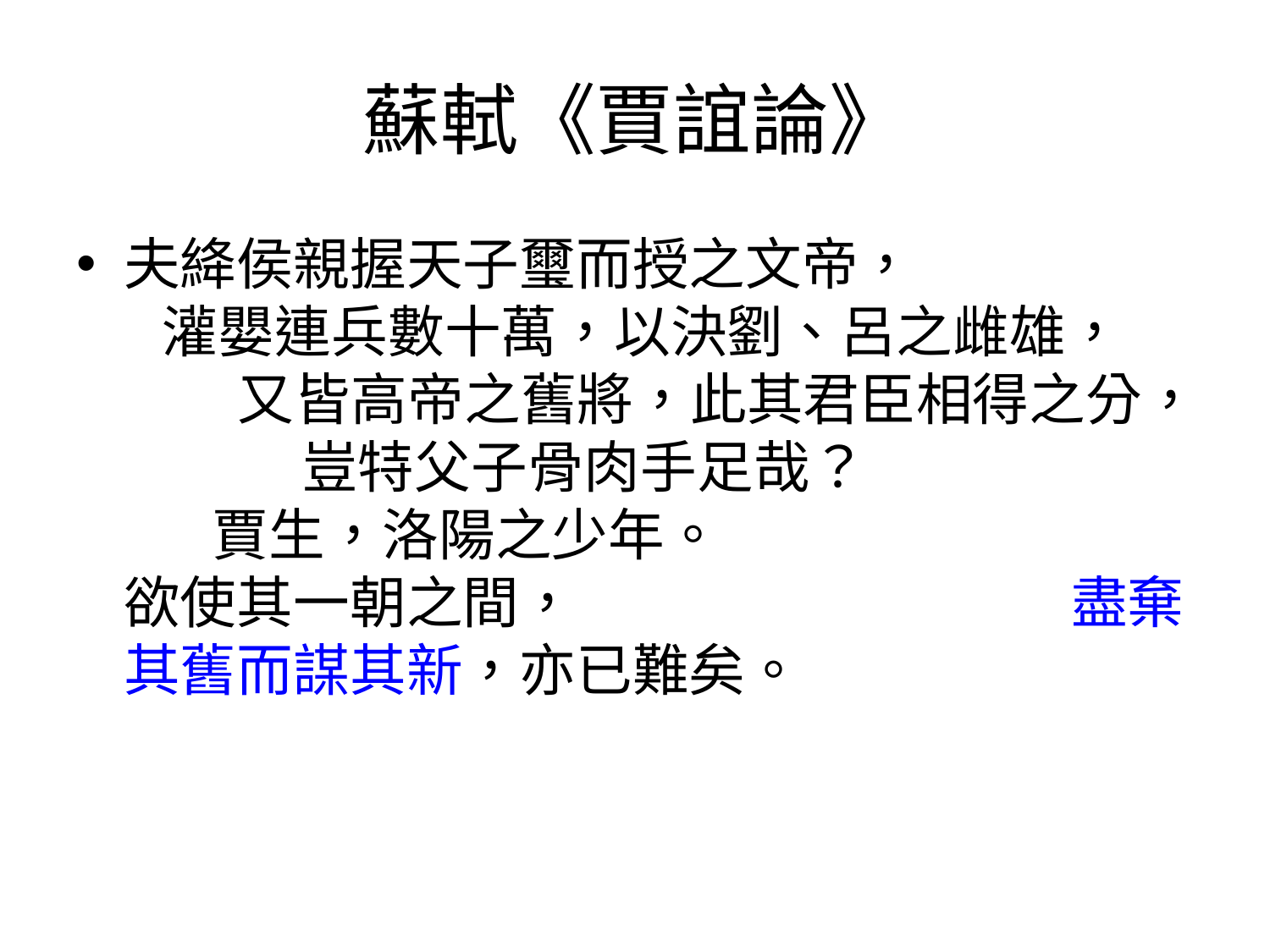

# 蘇軾《賈誼論》
夫絳侯親握天子璽而授之文帝，                         灌嬰連兵數十萬，以決劉、呂之雌雄，               又皆高帝之舊將，此其君臣相得之分，              豈特父子骨肉手足哉？                                 賈生，洛陽之少年。                                   欲使其一朝之間，                                       盡棄其舊而謀其新，亦已難矣。